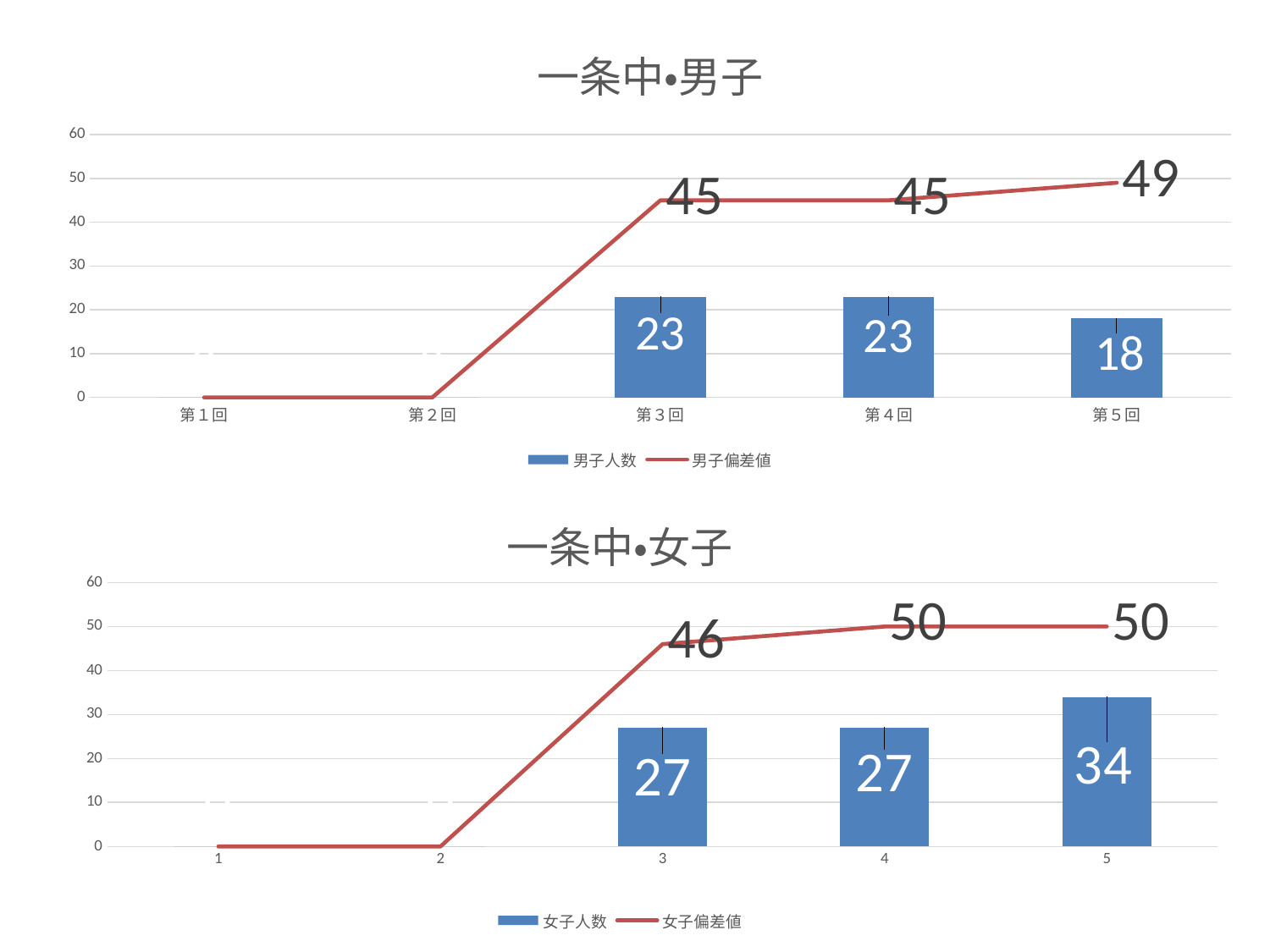

### Chart: 一条中・男子

| Category | 男子人数 | 男子偏差値 |
|---|---|---|
| 第１回 | 0.0 | 0.0 |
| 第２回 | 0.0 | 0.0 |
| 第３回 | 23.0 | 45.0 |
| 第４回 | 23.0 | 45.0 |
| 第５回 | 18.0 | 49.0 |

### Chart: 一条中・女子

| Category | 女子人数 | 女子偏差値 |
|---|---|---|